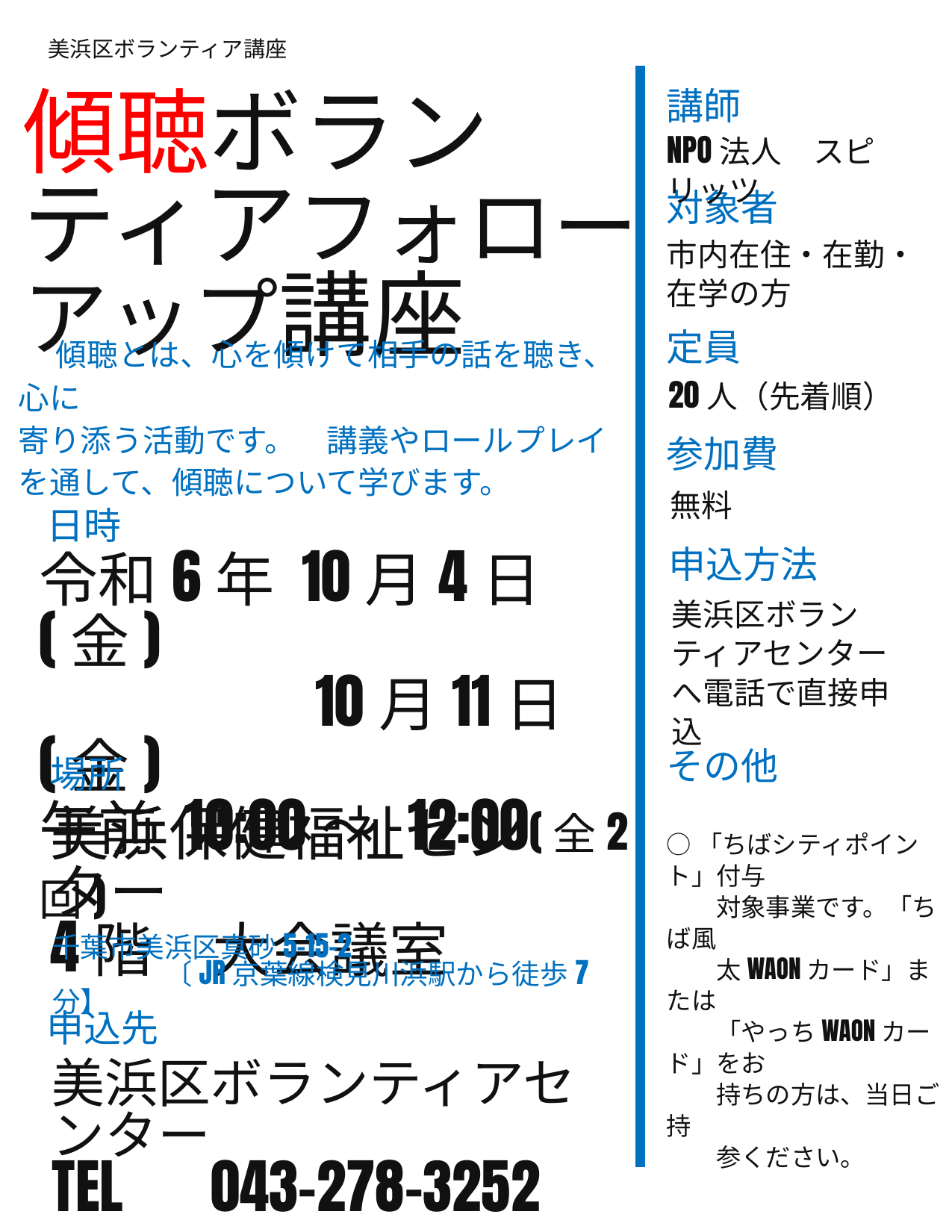

美浜区ボランティア講座
講師
傾聴ボランティアフォローアップ講座
NPO法人　スピリッツ

対象者
市内在住・在勤・在学の方

定員
　傾聴とは、心を傾けて相手の話を聴き、心に
寄り添う活動です。　講義やロールプレイを通して、傾聴について学びます。

20人（先着順）

参加費
無料

申込方法
日時
令和6年 10月4日(金)
                    10月11日(金)
午前 10:00～ 12:00(全2回)
美浜区ボランティアセンターへ電話で直接申込
その他
場所
○「ちばシティポイント」付与
　　対象事業です。「ちば風
　　太WAONカード」または
　　「やっちWAONカード」をお
　　持ちの方は、当日ご持
　　参ください。
美浜保健福祉センター
4階　大会議室
千葉市美浜区真砂5-15-2
　　　　〔JR京葉線検見川浜駅から徒歩7分】
申込先
美浜区ボランティアセンター
TEL　043-278-3252